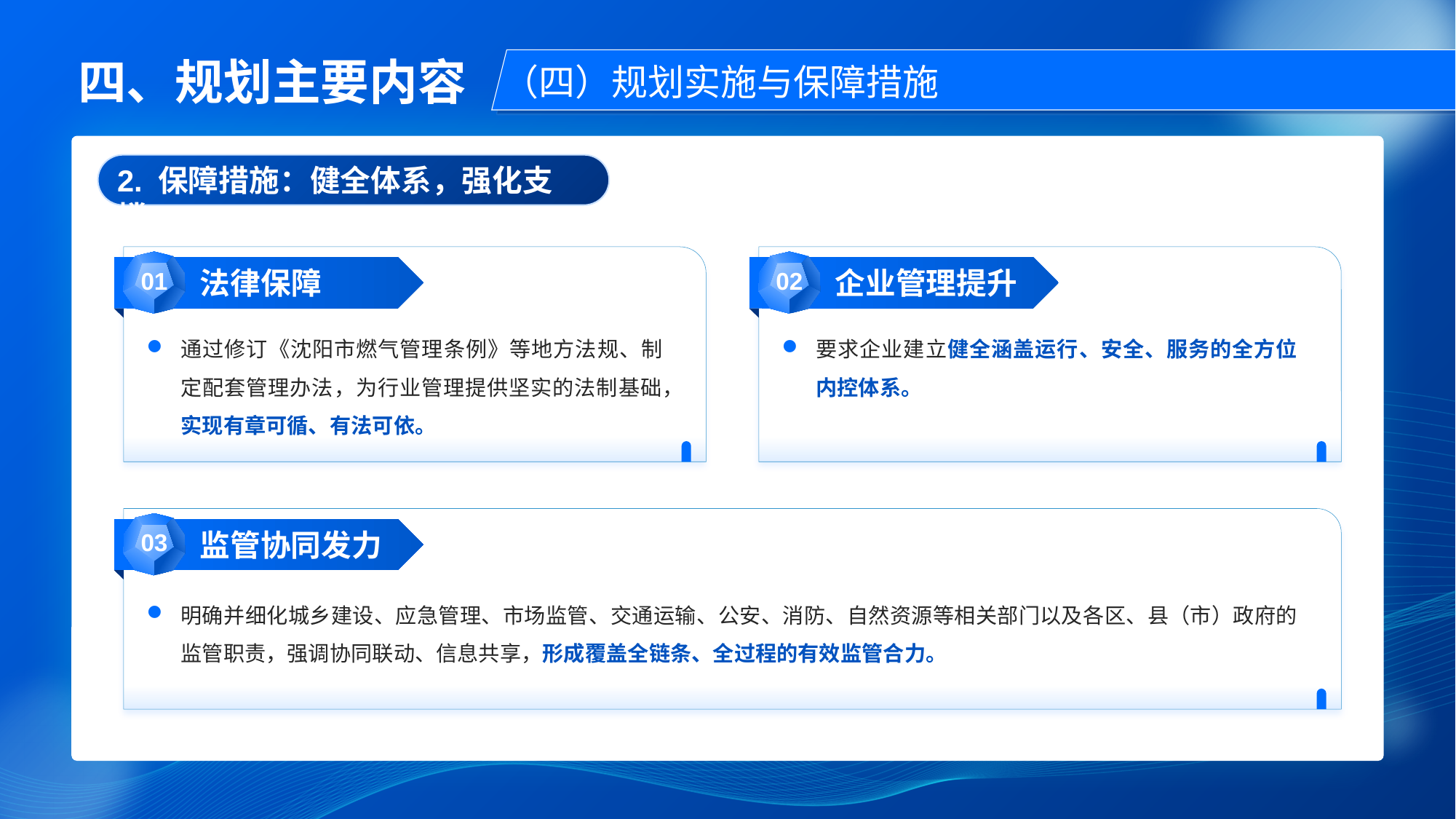

四、规划主要内容

（四）规划实施与保障措施

2. 保障措施：健全体系，强化支撑

01

法律保障

通过修订《沈阳市燃气管理条例》等地方法规、制定配套管理办法，为行业管理提供坚实的法制基础，实现有章可循、有法可依。

02

企业管理提升

要求企业建立健全涵盖运行、安全、服务的全方位内控体系。

03

监管协同发力

明确并细化城乡建设、应急管理、市场监管、交通运输、公安、消防、自然资源等相关部门以及各区、县（市）政府的监管职责，强调协同联动、信息共享，形成覆盖全链条、全过程的有效监管合力。